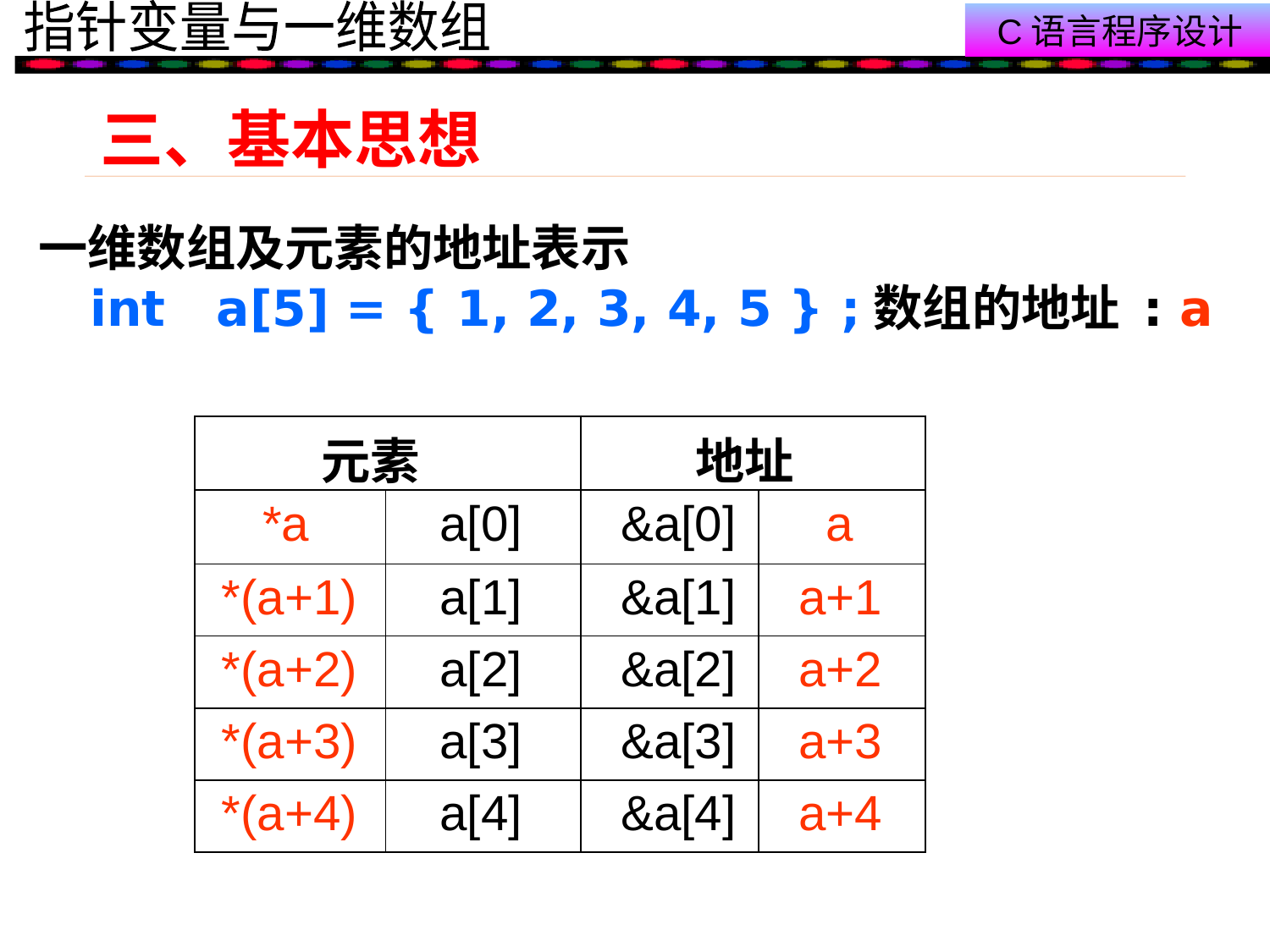

# 三、基本思想

  一维数组及元素的地址表示
     int   a[5] = { 1, 2, 3, 4, 5 } ;数组的地址 : a
| 元素 |  | 地址 |  |
| --- | --- | --- | --- |
| \*a | a[0] | &a[0] | a |
| \*(a+1) | a[1] | &a[1] | a+1 |
| \*(a+2) | a[2] | &a[2] | a+2 |
| \*(a+3) | a[3] | &a[3] | a+3 |
| \*(a+4) | a[4] | &a[4] | a+4 |